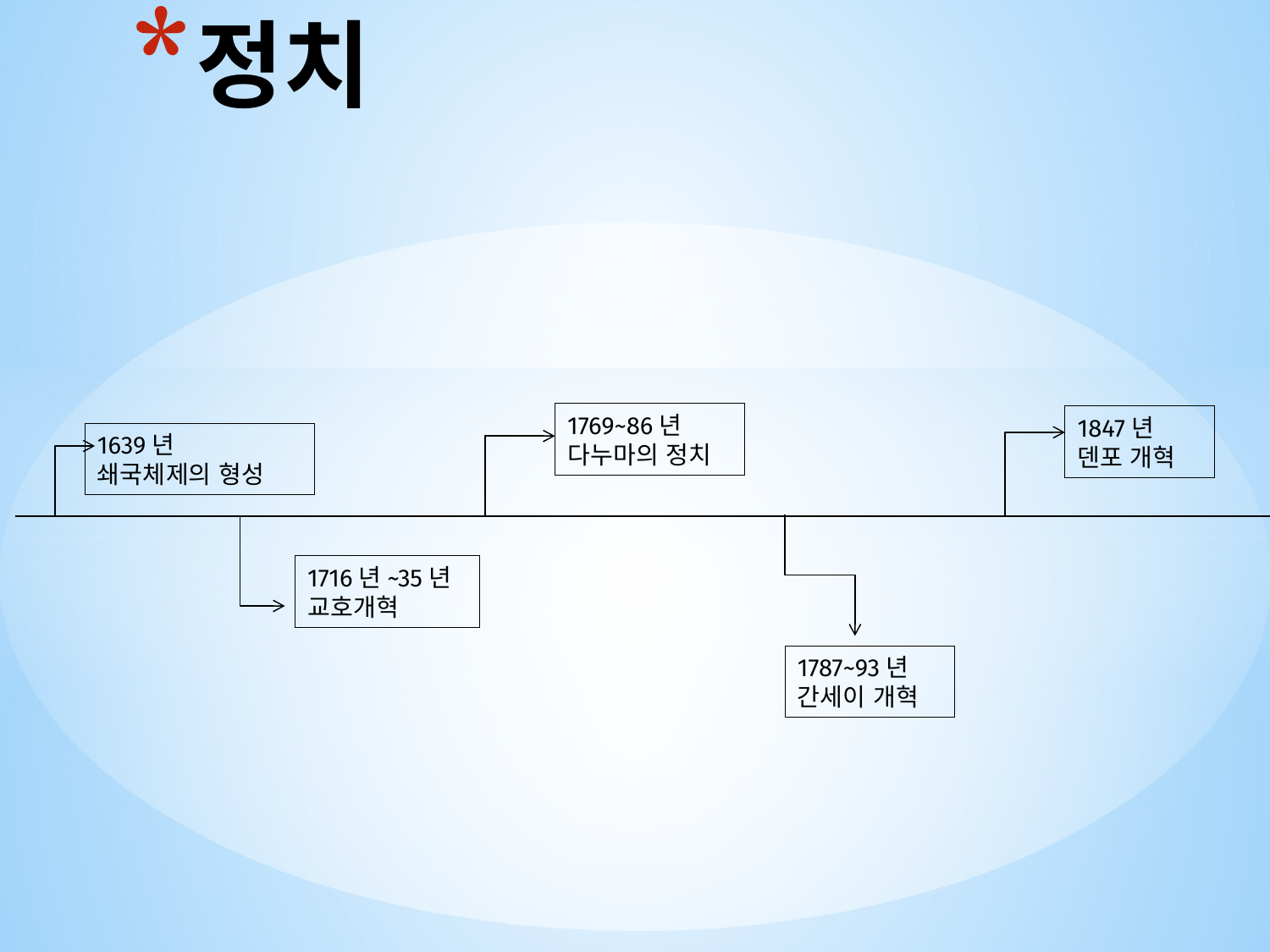

# 정치
1769~86년
다누마의 정치
1847년
덴포 개혁
1639년
쇄국체제의 형성
1716년~35년
교호개혁
1787~93년 간세이 개혁